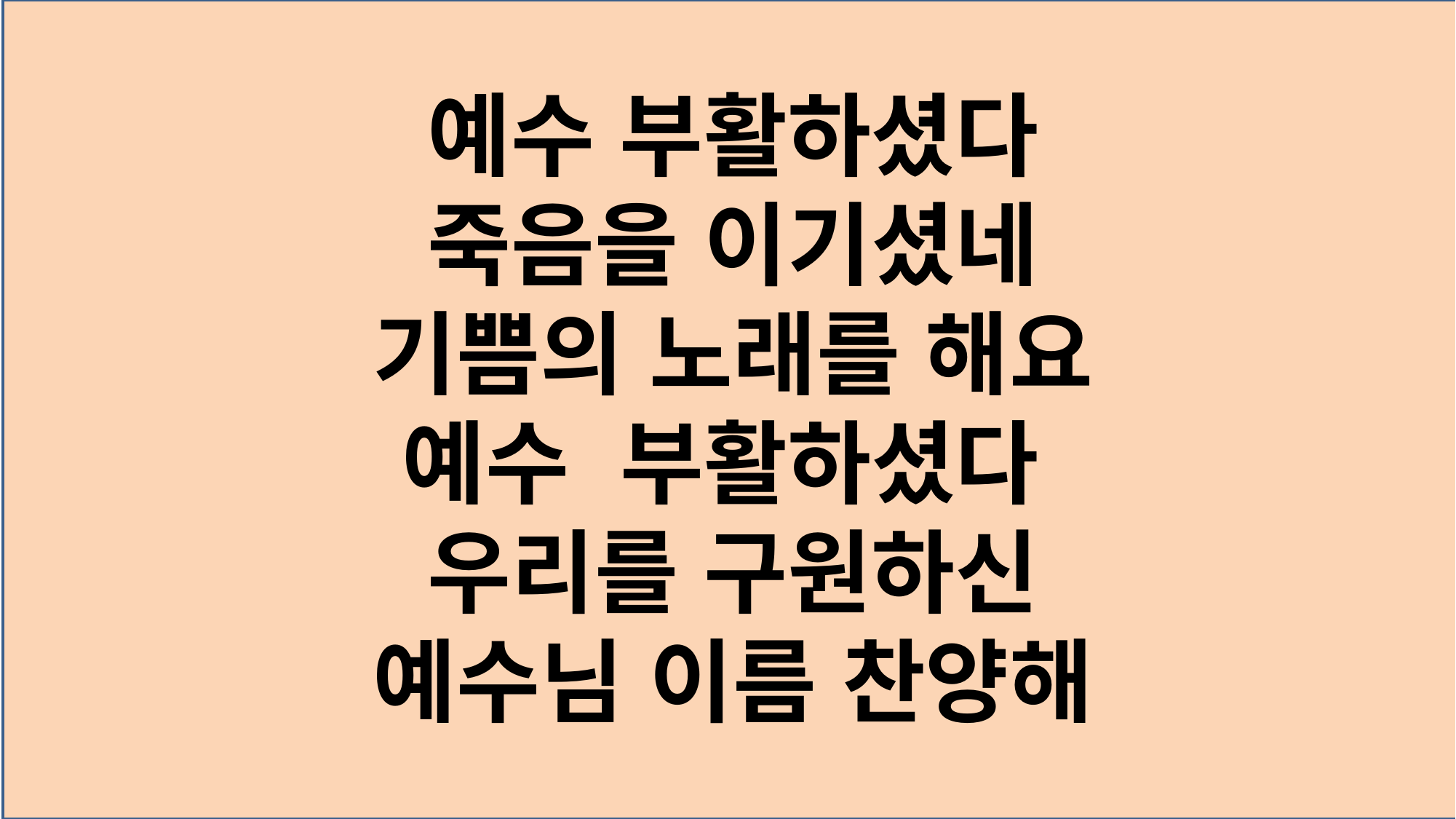

예수 부활하셨다
죽음을 이기셨네
기쁨의 노래를 해요
예수	부활하셨다
우리를 구원하신
예수님 이름 찬양해